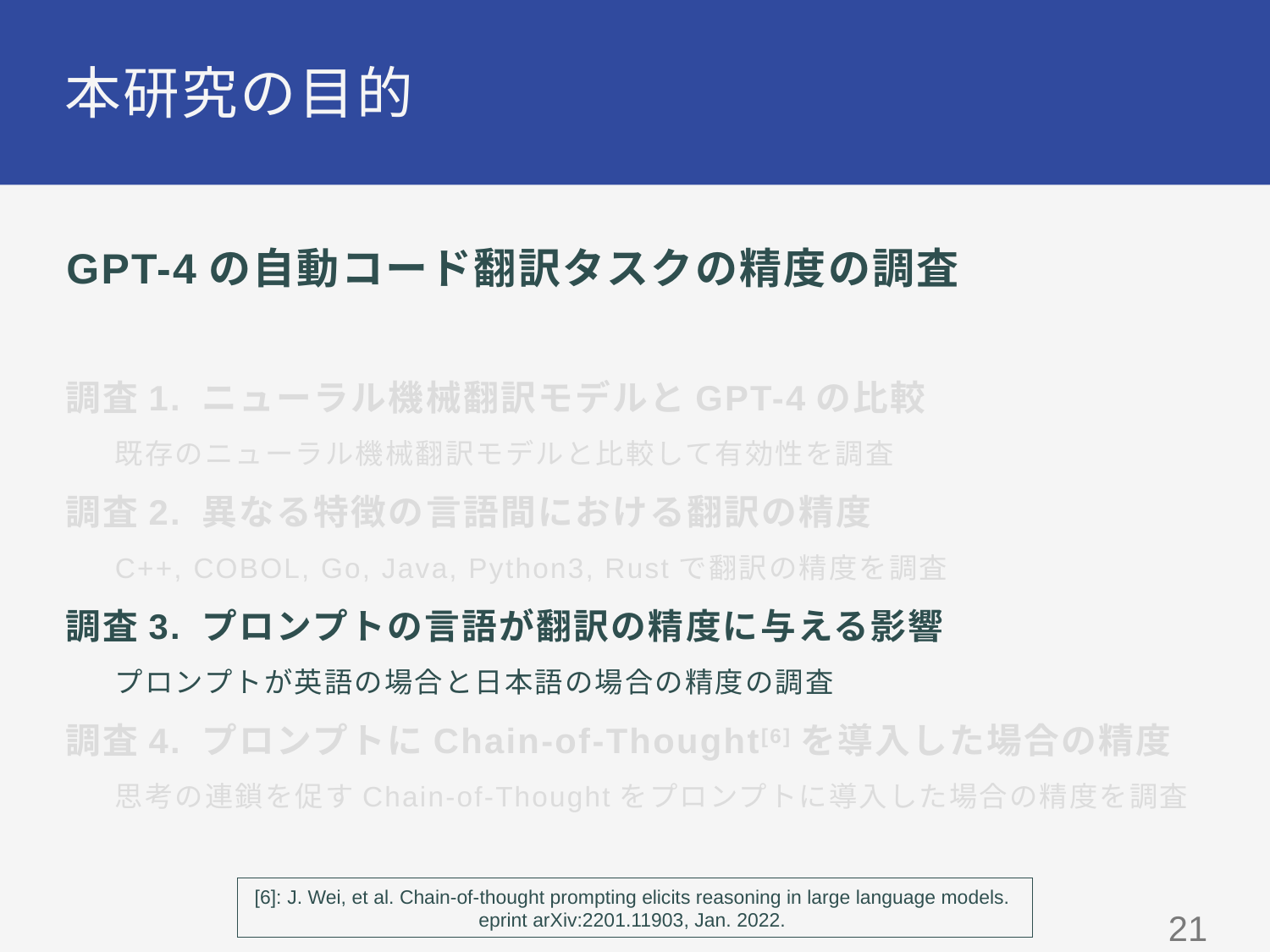

# 本研究の目的
GPT-4の自動コード翻訳タスクの精度の調査

調査1. ニューラル機械翻訳モデルとGPT-4の比較
既存のニューラル機械翻訳モデルと比較して有効性を調査
調査2. 異なる特徴の言語間における翻訳の精度
C++, COBOL, Go, Java, Python3, Rustで翻訳の精度を調査
調査3. プロンプトの言語が翻訳の精度に与える影響
プロンプトが英語の場合と日本語の場合の精度の調査
調査4. プロンプトにChain-of-Thought[6]を導入した場合の精度
思考の連鎖を促すChain-of-Thoughtをプロンプトに導入した場合の精度を調査
[6]: J. Wei, et al. Chain-of-thought prompting elicits reasoning in large language models.
eprint arXiv:2201.11903, Jan. 2022.
21